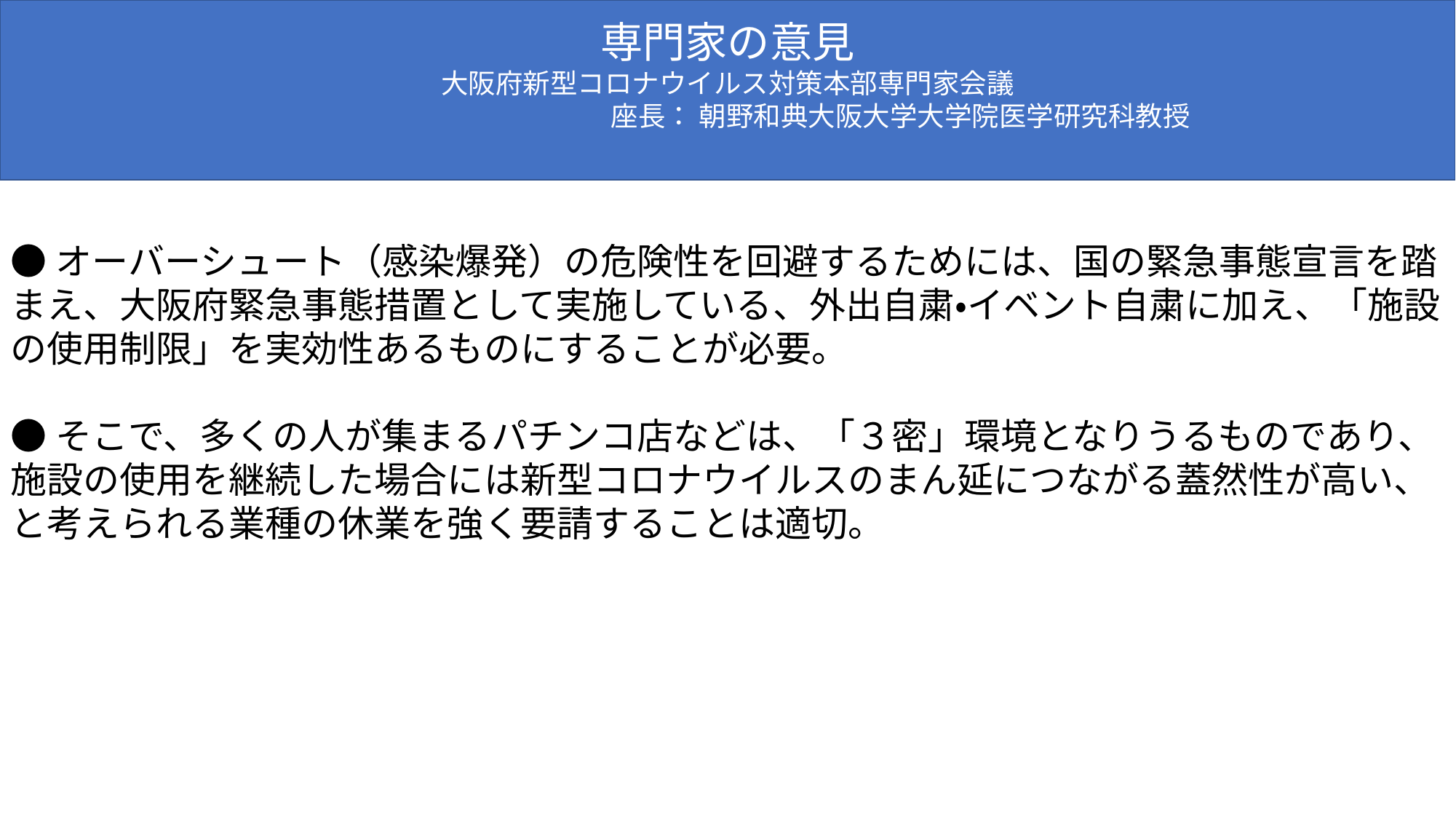

専門家の意見
大阪府新型コロナウイルス対策本部専門家会議
　　　　　　　　　　　　　　　　　　　　　　座長： 朝野和典大阪大学大学院医学研究科教授

●オーバーシュート（感染爆発）の危険性を回避するためには、国の緊急事態宣言を踏まえ、大阪府緊急事態措置として実施している、外出自粛・イベント自粛に加え、「施設の使用制限」を実効性あるものにすることが必要。

●そこで、多くの人が集まるパチンコ店などは、「３密」環境となりうるものであり、施設の使用を継続した場合には新型コロナウイルスのまん延につながる蓋然性が高い、と考えられる業種の休業を強く要請することは適切。